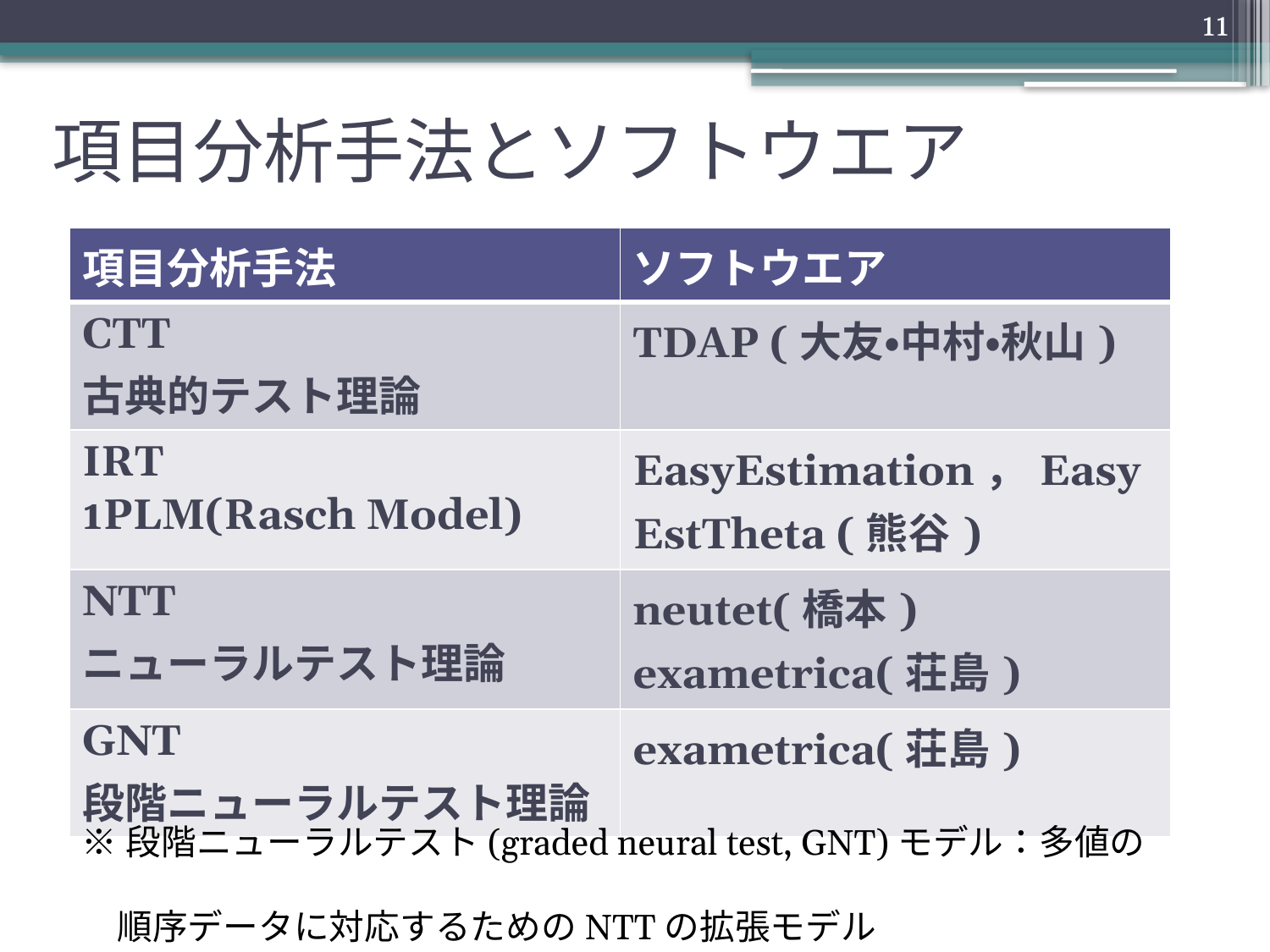

11
項目分析手法とソフトウエア
| 項目分析手法 | ソフトウエア |
| --- | --- |
| CTT 古典的テスト理論 | TDAP (大友・中村・秋山) |
| IRT 1PLM(Rasch Model) | EasyEstimation，Easy EstTheta (熊谷) |
| NTT ニューラルテスト理論 | neutet(橋本) exametrica(荘島) |
| GNT 段階ニューラルテスト理論 | exametrica(荘島) |
※段階ニューラルテスト(graded neural test, GNT)モデル：多値の
　順序データに対応するためのNTTの拡張モデル